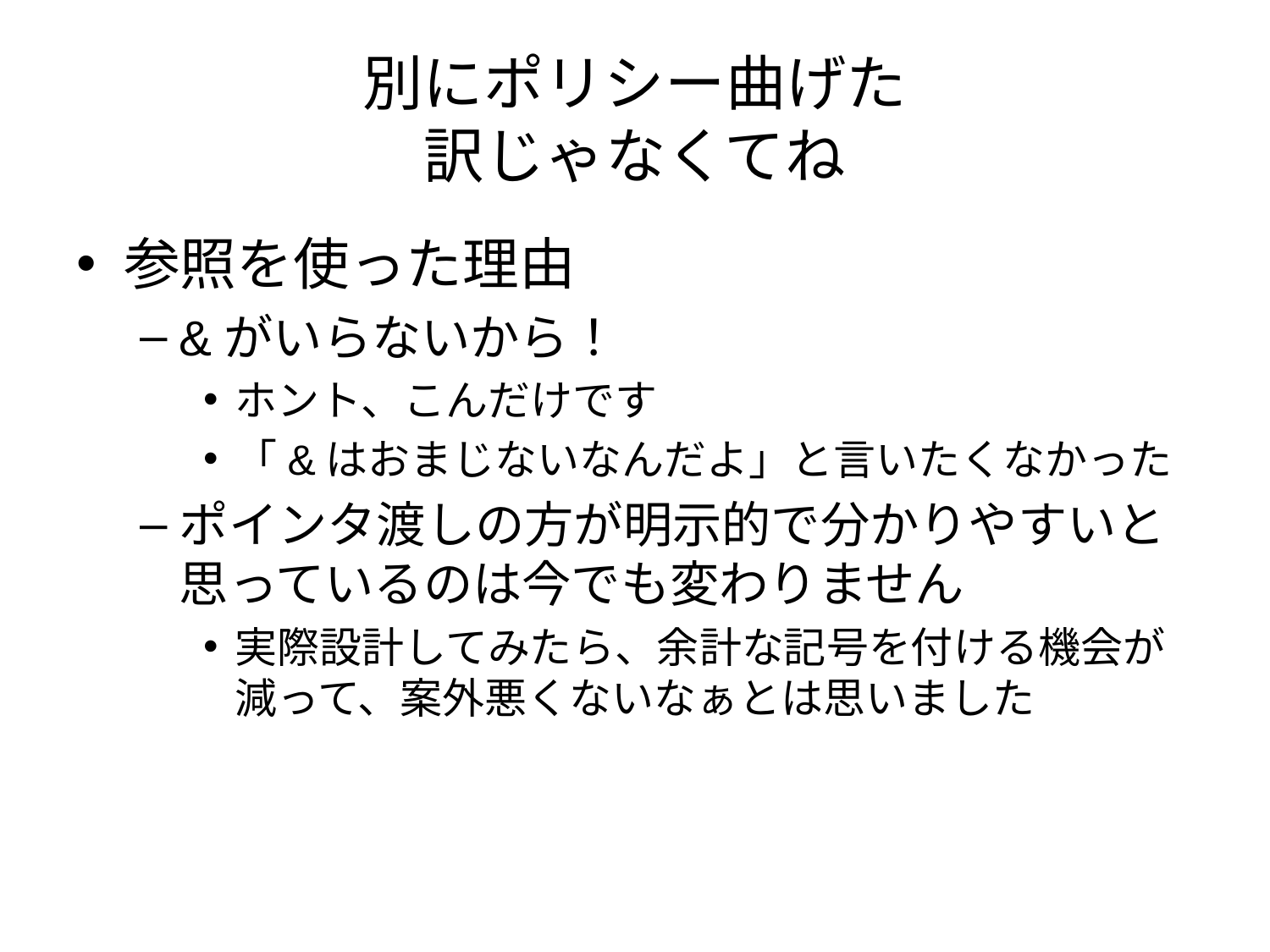

# 別にポリシー曲げた 訳じゃなくてね
参照を使った理由
&がいらないから！
ホント、こんだけです
「&はおまじないなんだよ」と言いたくなかった
ポインタ渡しの方が明示的で分かりやすいと思っているのは今でも変わりません
実際設計してみたら、余計な記号を付ける機会が減って、案外悪くないなぁとは思いました